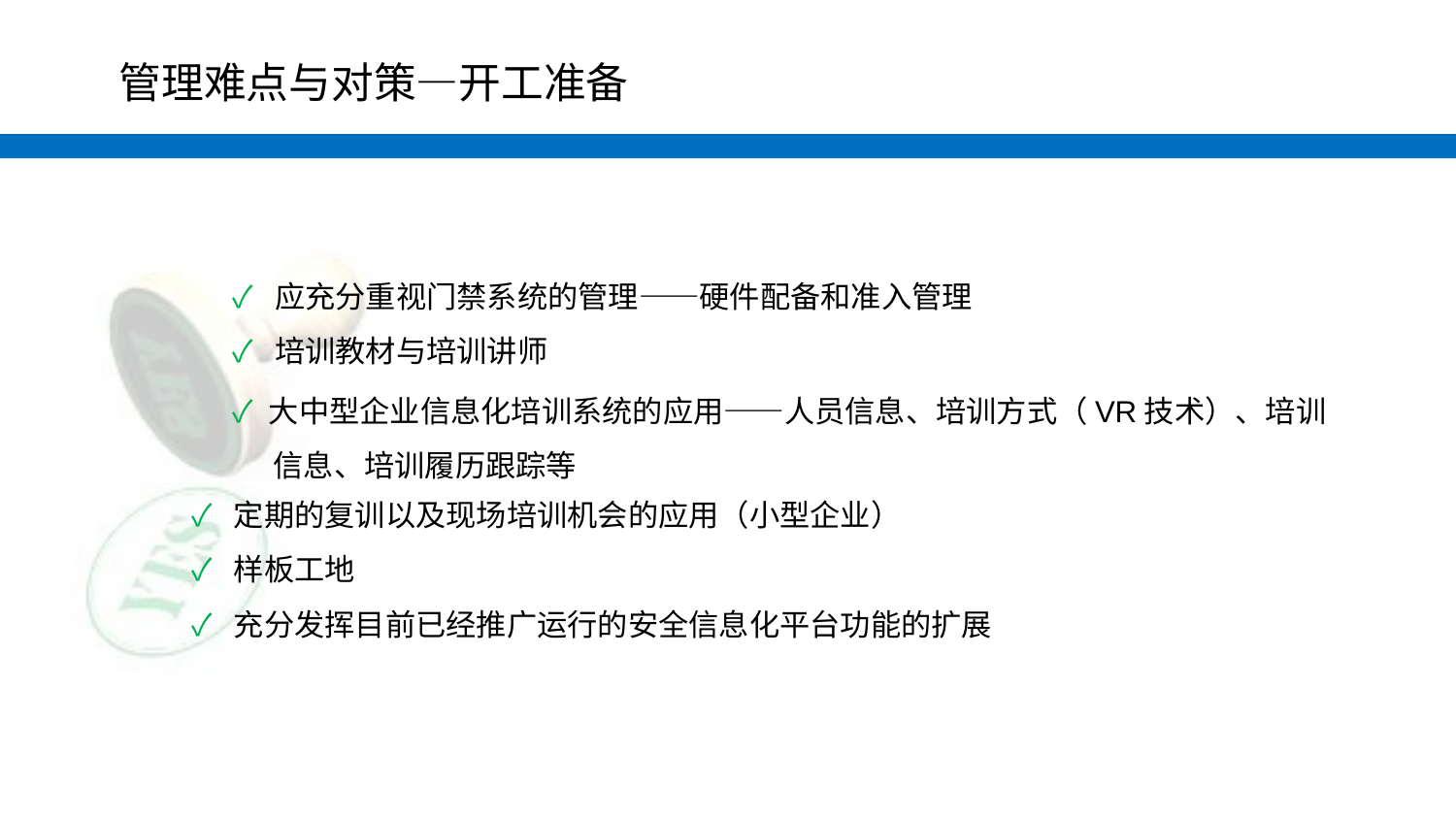

#
管理难点与对策—开工准备

✓ 应充分重视门禁系统的管理——硬件配备和准入管理
✓ 培训教材与培训讲师
✓ 大中型企业信息化培训系统的应用——人员信息、培训方式（VR技术）、培训  信息、培训履历跟踪等
✓ 定期的复训以及现场培训机会的应用（小型企业）
✓ 样板工地
✓ 充分发挥目前已经推广运行的安全信息化平台功能的扩展